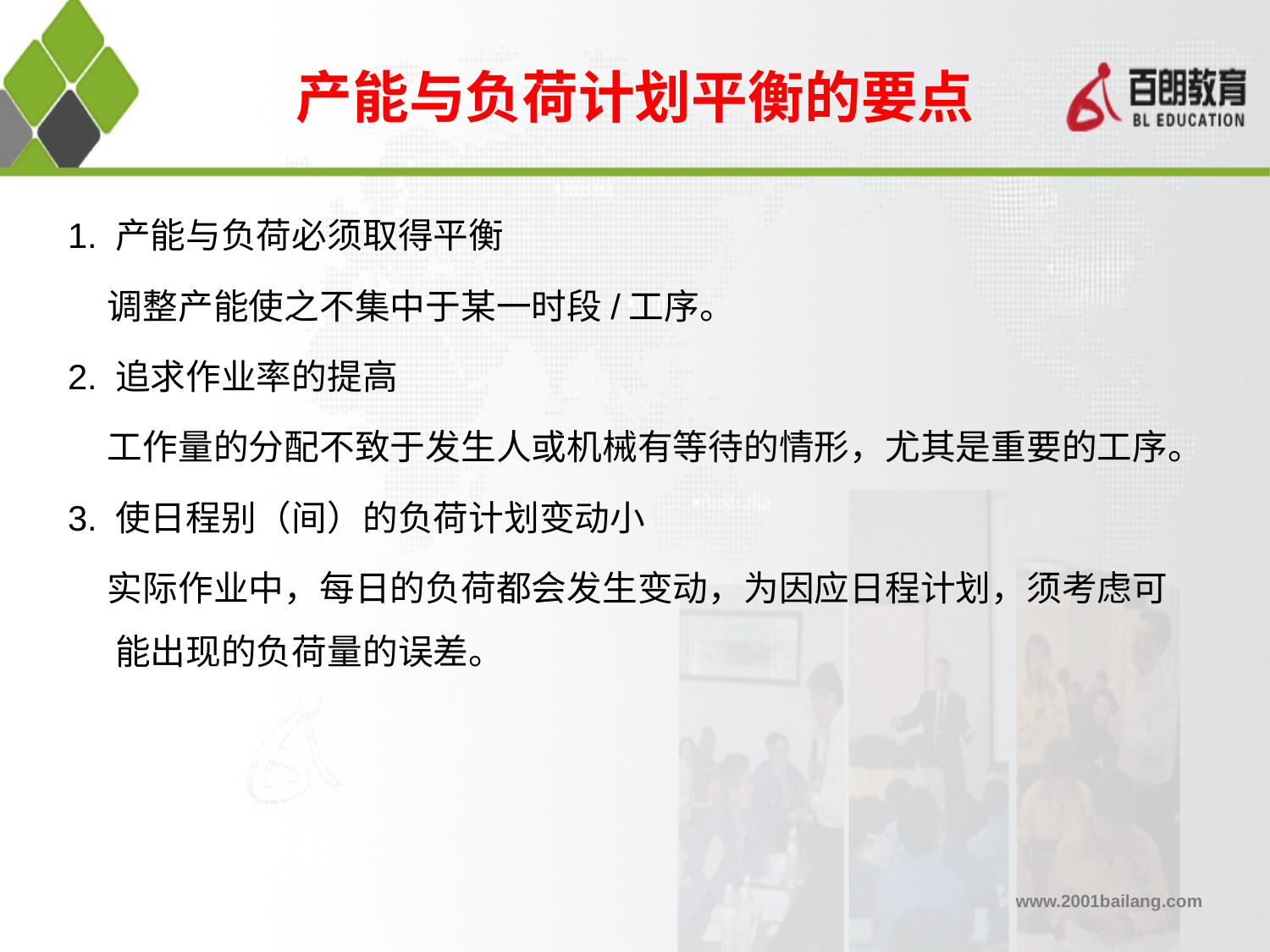

# 产能与负荷计划平衡的要点
1. 产能与负荷必须取得平衡
    调整产能使之不集中于某一时段/工序。
2. 追求作业率的提高
    工作量的分配不致于发生人或机械有等待的情形，尤其是重要的工序。
3. 使日程别（间）的负荷计划变动小
    实际作业中，每日的负荷都会发生变动，为因应日程计划，须考虑可能出现的负荷量的误差。